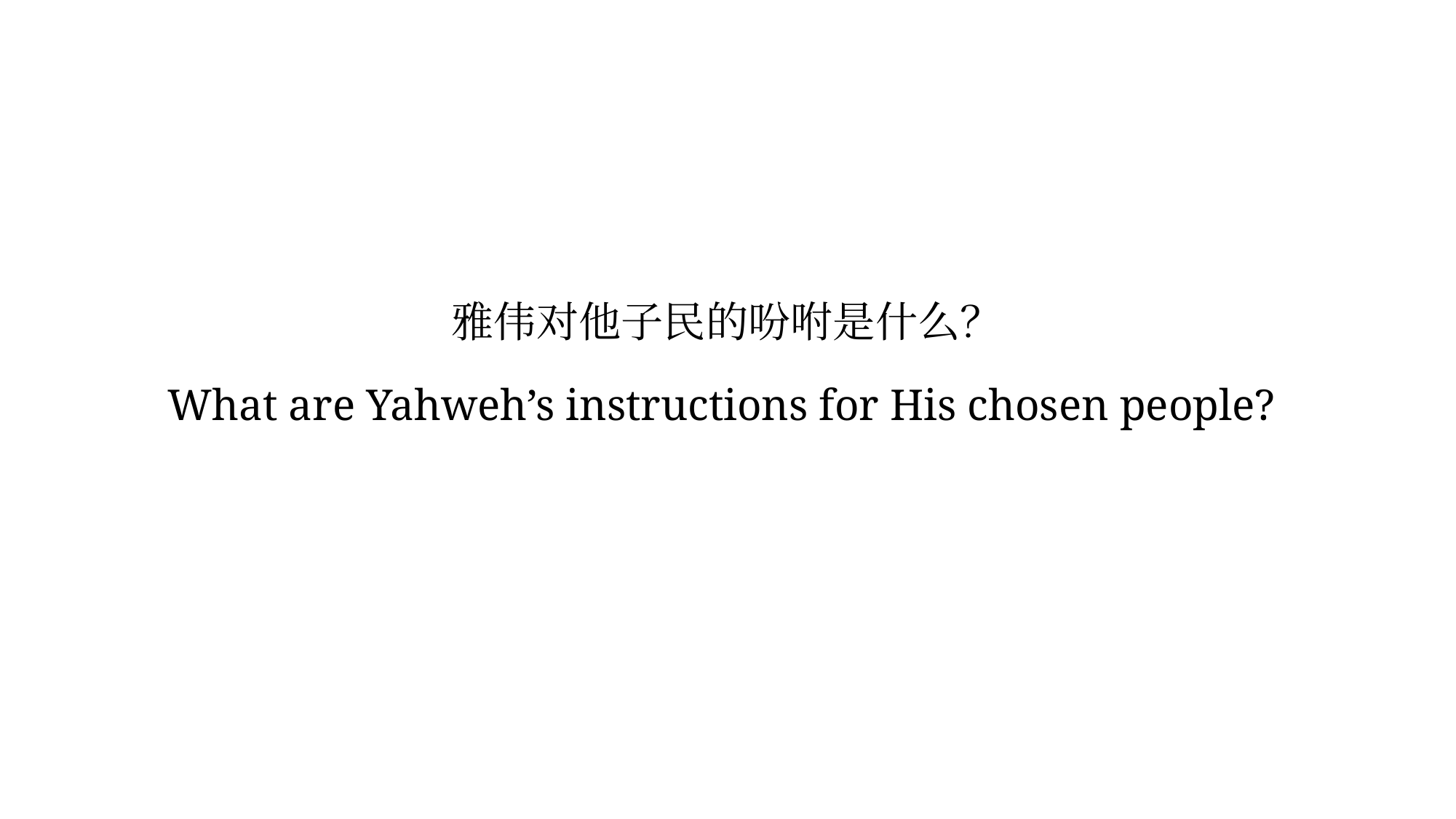

# 雅伟对他子民的吩咐是什么？ What are Yahweh’s instructions for His chosen people?